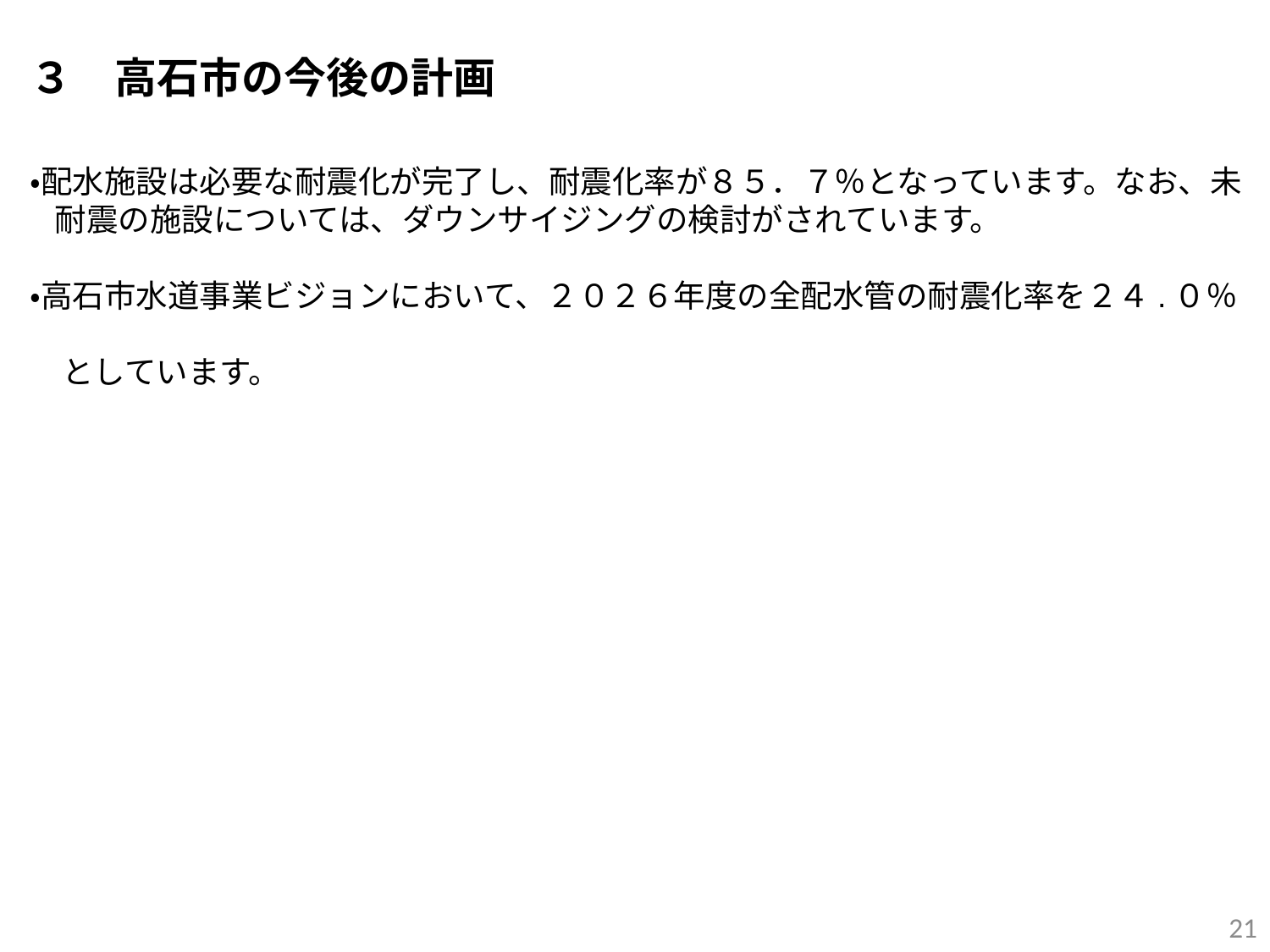

３　高石市の今後の計画

・配水施設は必要な耐震化が完了し、耐震化率が８５．７％となっています。なお、未耐震の施設については、ダウンサイジングの検討がされています。

・高石市水道事業ビジョンにおいて、２０２６年度の全配水管の耐震化率を２４.０％
　としています。
21